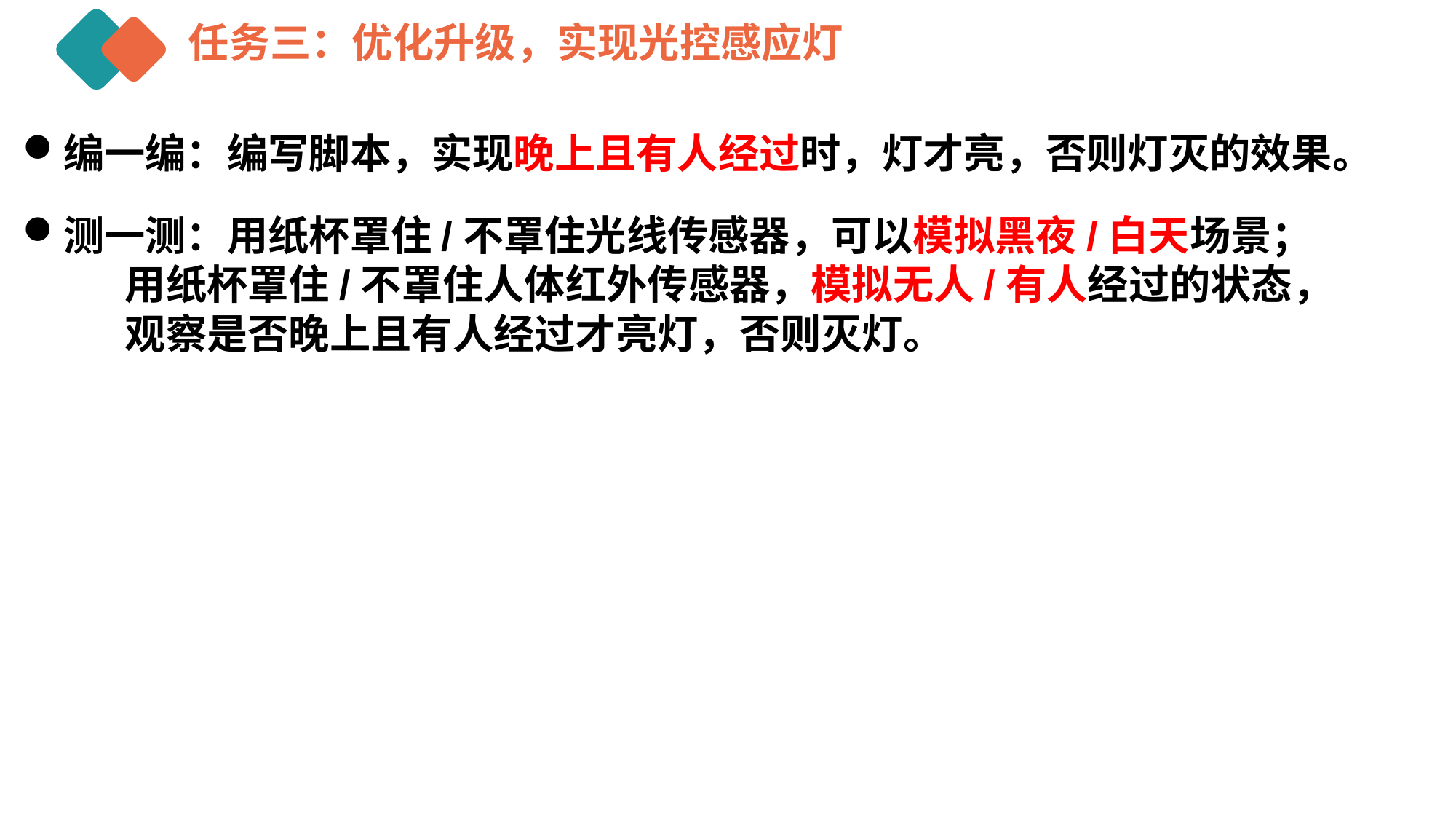

任务三：优化升级，实现光控感应灯

编一编：编写脚本，实现晚上且有人经过时，灯才亮，否则灯灭的效果。

测一测：用纸杯罩住/不罩住光线传感器，可以模拟黑夜/白天场景；
          用纸杯罩住/不罩住人体红外传感器，模拟无人/有人经过的状态，
          观察是否晚上且有人经过才亮灯，否则灭灯。